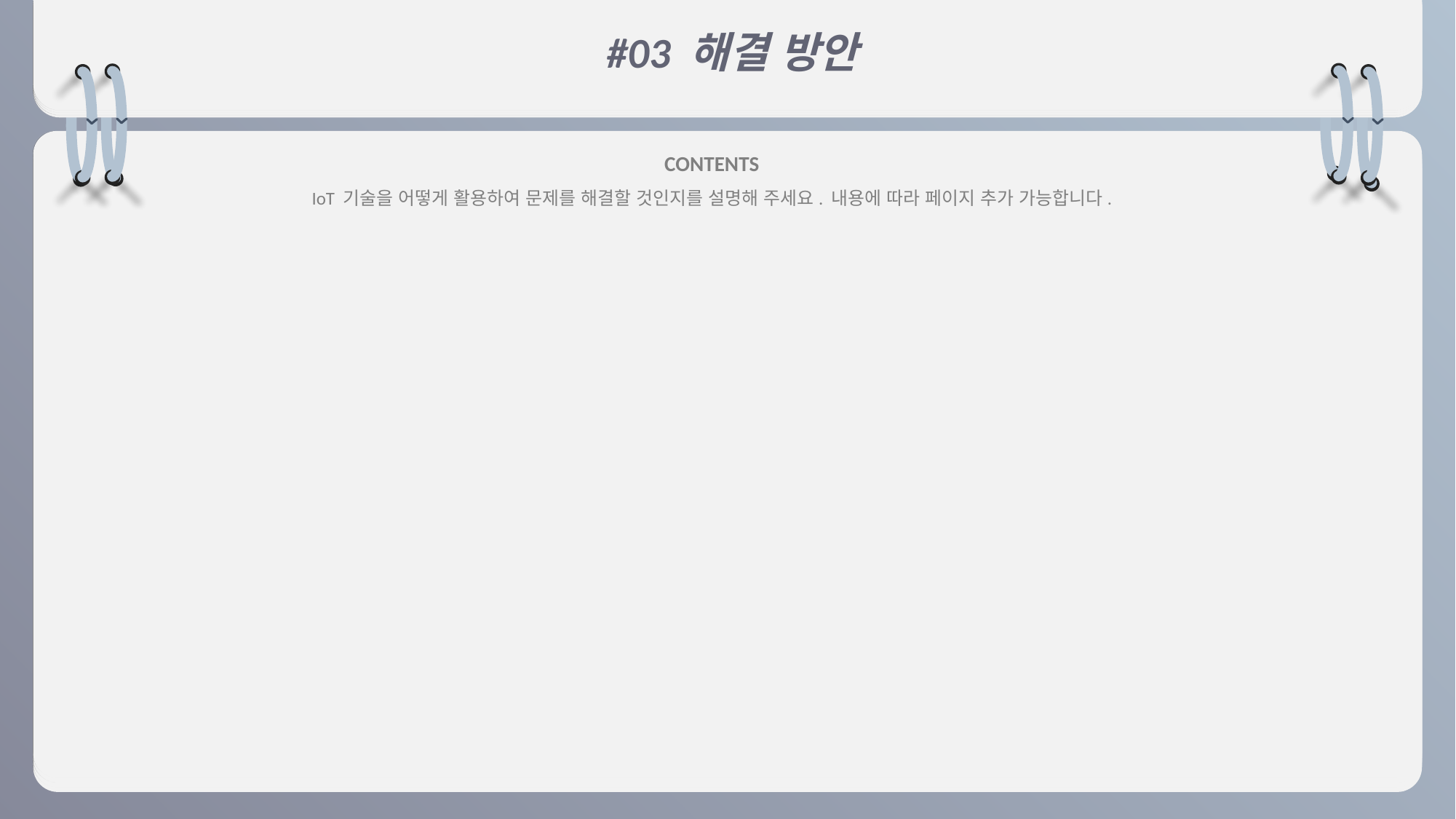

#03 해결 방안

CONTENTS
IoT 기술을 어떻게 활용하여 문제를 해결할 것인지를 설명해 주세요. 내용에 따라 페이지 추가 가능합니다.